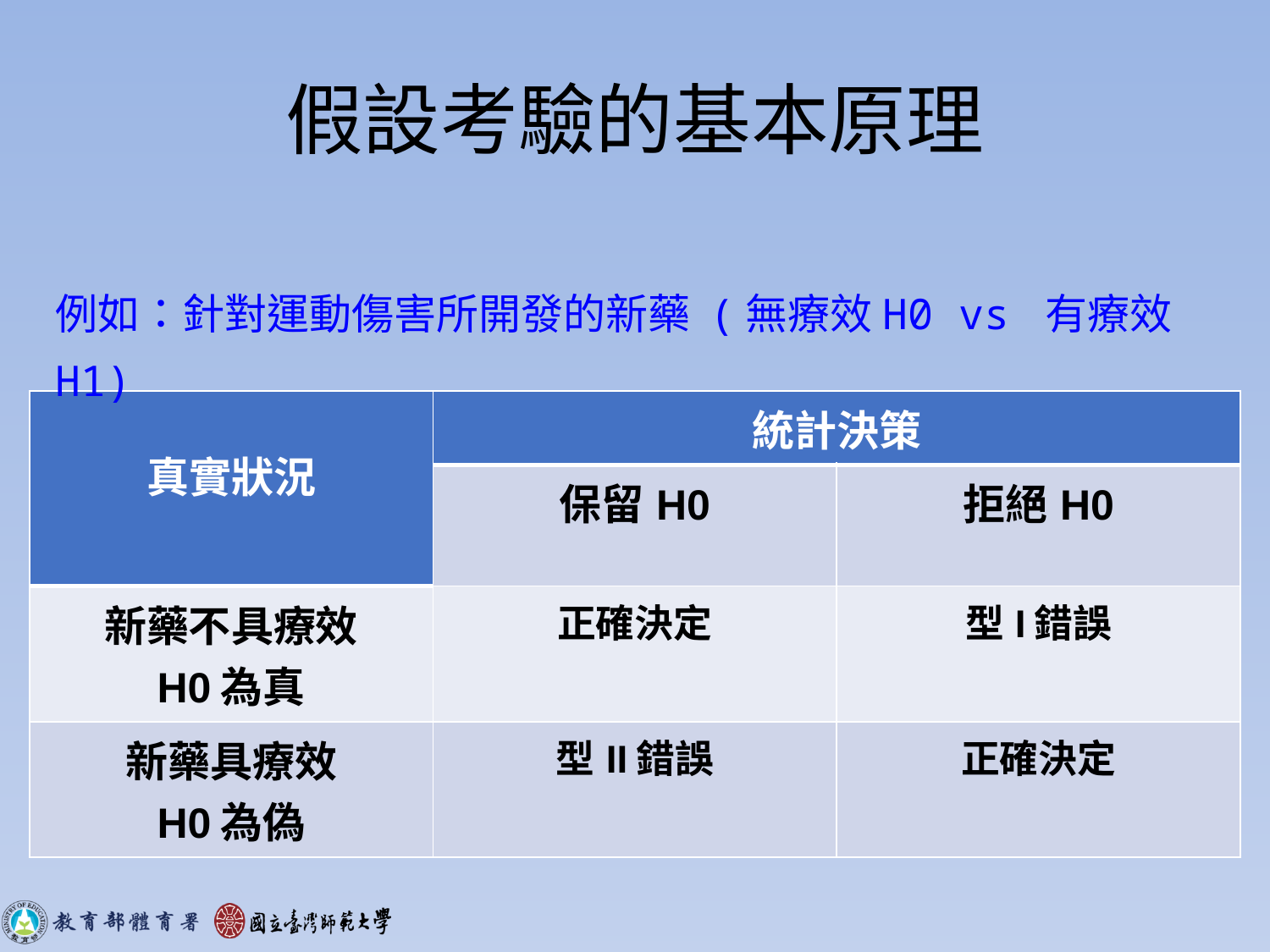

# 假設考驗的基本原理
例如：針對運動傷害所開發的新藥 (無療效H0 vs 有療效H1)
| 真實狀況 | 統計決策 |  |
| --- | --- | --- |
|  | 保留H0 | 拒絕H0 |
| 新藥不具療效 H0為真 | 正確決定 | 型I錯誤 |
| 新藥具療效 H0為偽 | 型II錯誤 | 正確決定 |